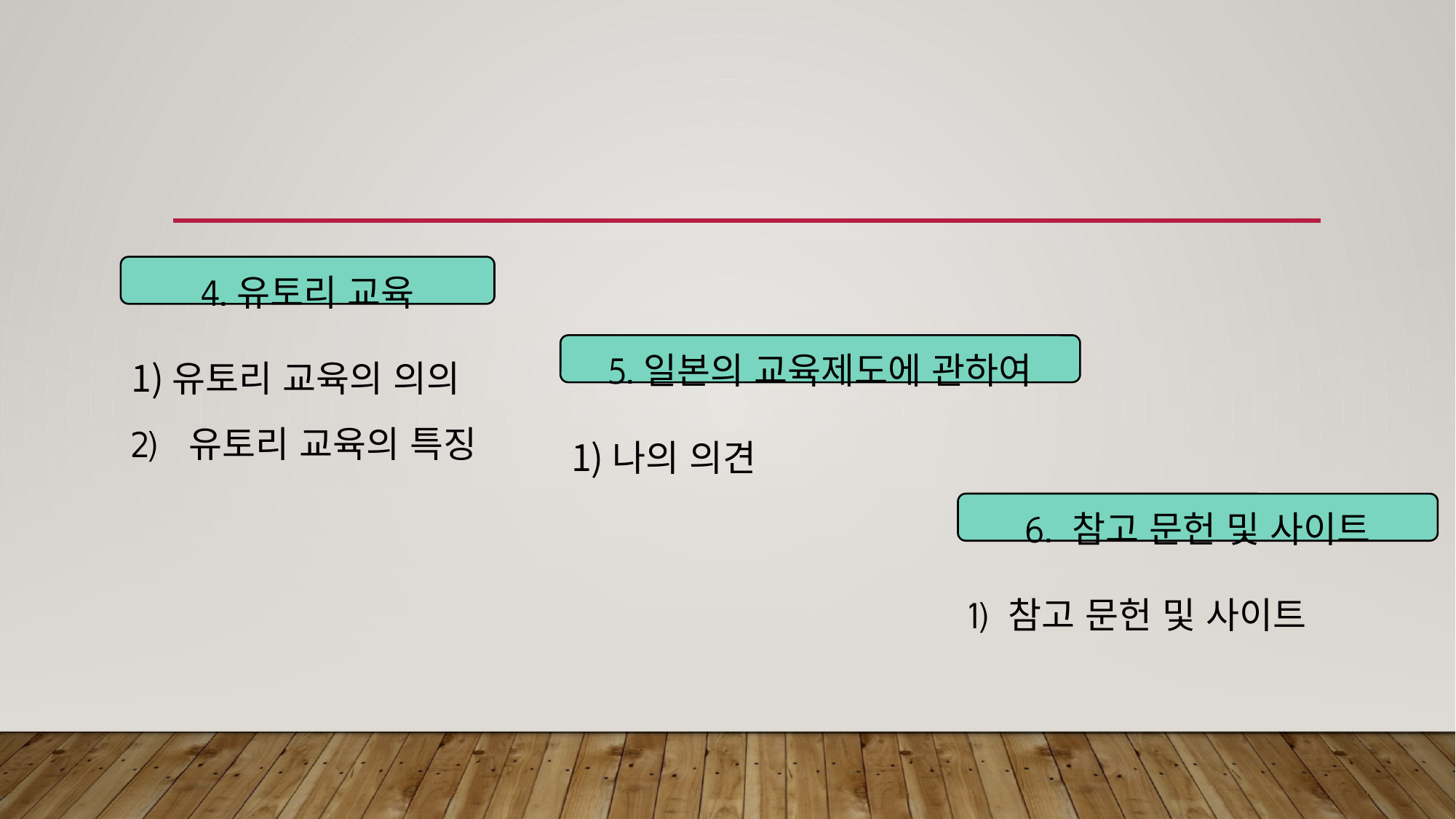

4.유토리 교육
유토리 교육의 의의
2)  유토리 교육의 특징
5.일본의 교육제도에 관하여
나의 의견

6. 참고 문헌 및 사이트
1) 참고 문헌 및 사이트